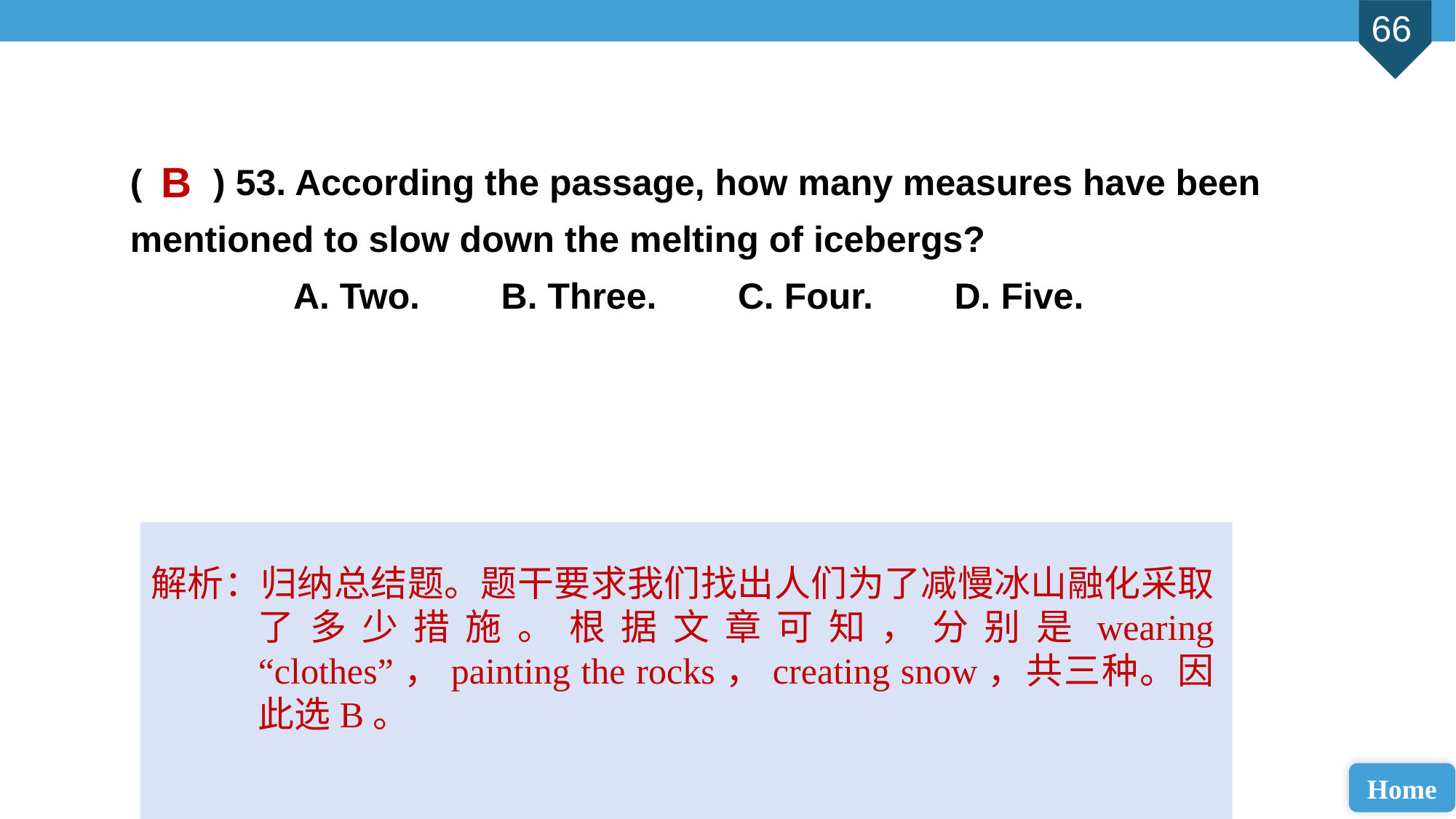

(       ) 53. According the passage, how many measures have been 	      mentioned to slow down the melting of icebergs?
                A. Two.        B. Three.        C. Four.        D. Five.
B

解析：归纳总结题。题干要求我们找出人们为了减慢冰山融化采取了多少措施。根据文章可知，分别是wearing “clothes”，painting the rocks，creating snow，共三种。因此选B。